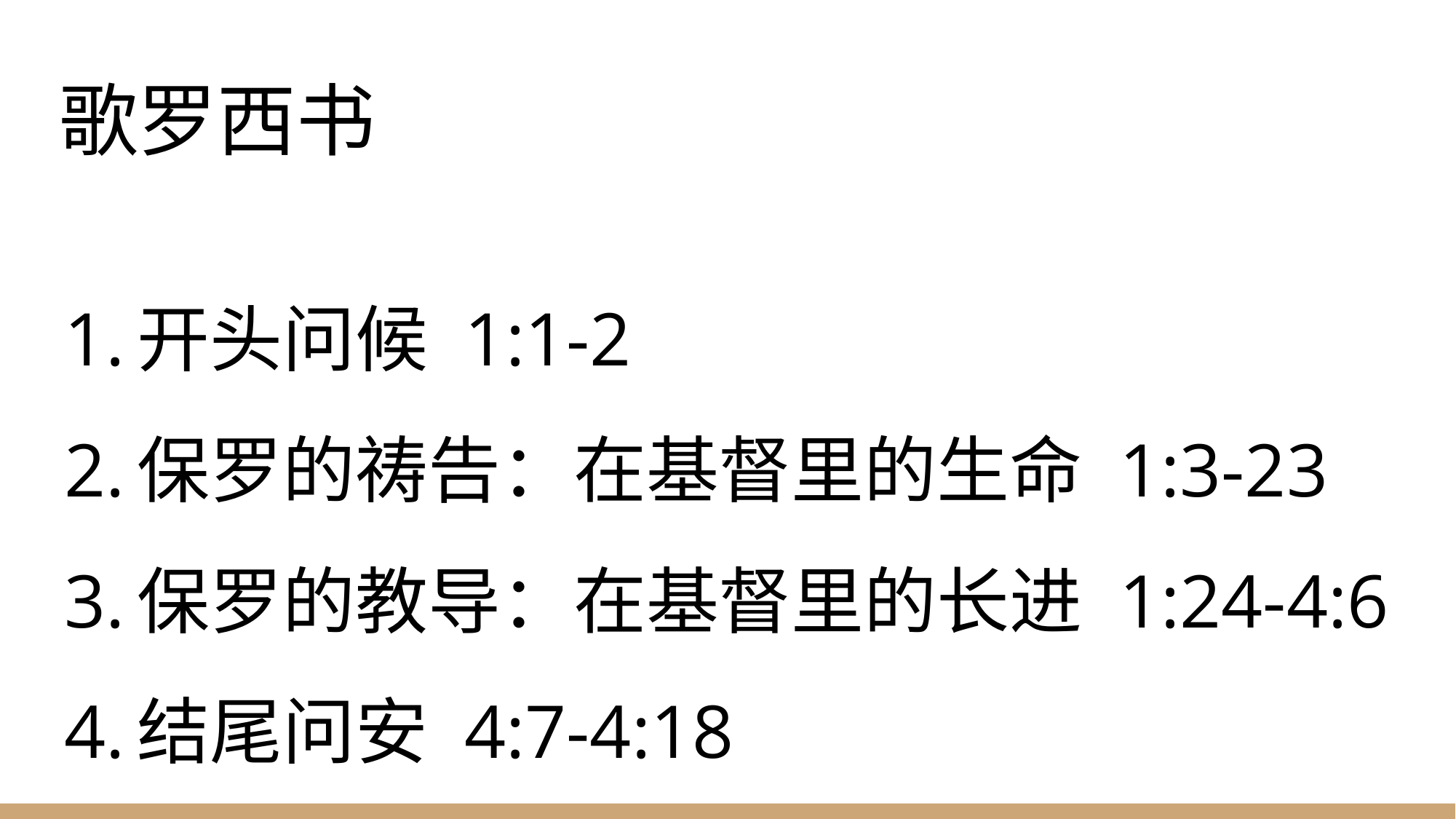

# 歌罗西书
开头问候 1:1-2
保罗的祷告：在基督里的生命 1:3-23
保罗的教导：在基督里的长进 1:24-4:6
结尾问安 4:7-4:18